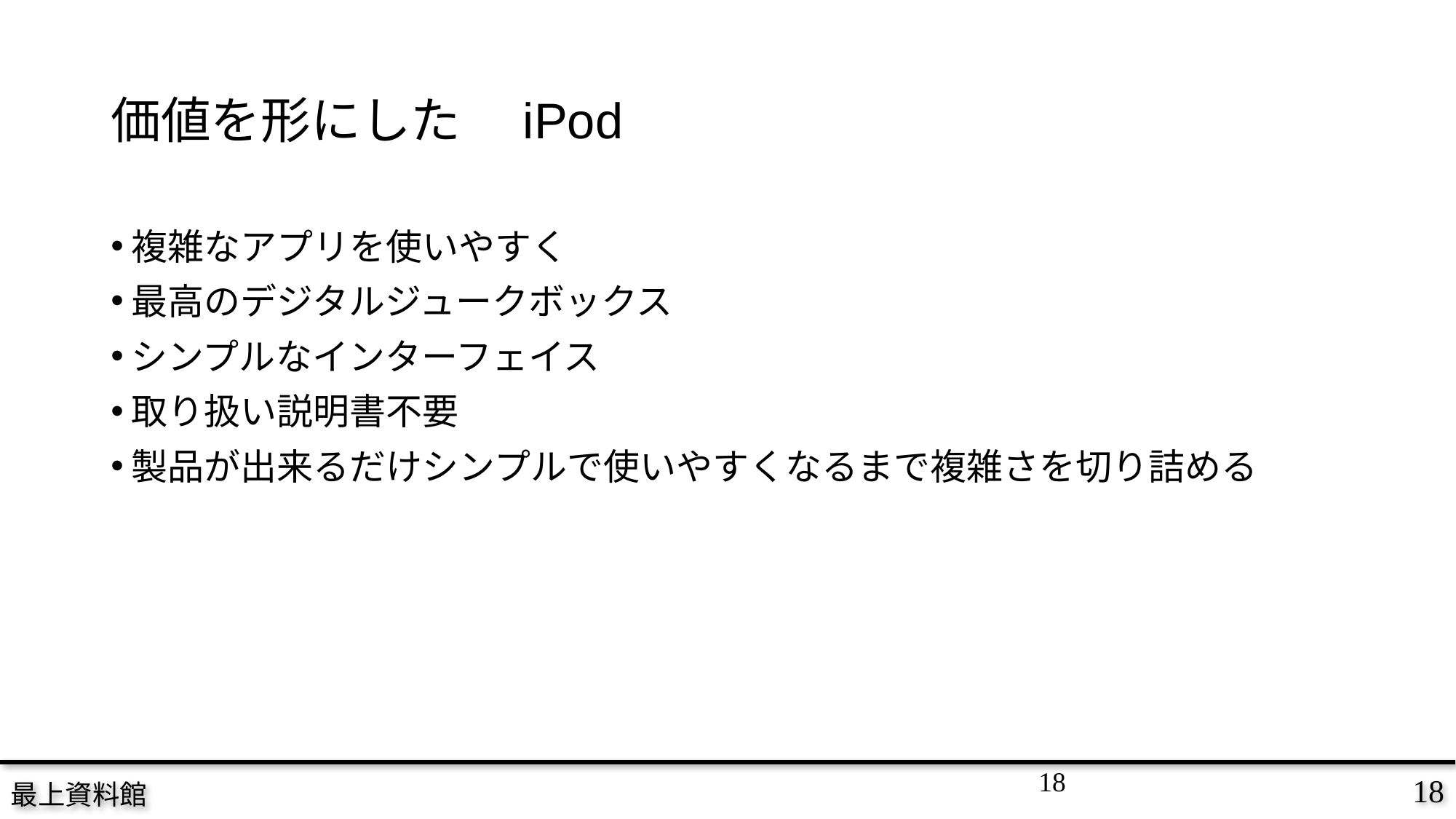

# 価値を形にした　iPod
複雑なアプリを使いやすく
最高のデジタルジュークボックス
シンプルなインターフェイス
取り扱い説明書不要
製品が出来るだけシンプルで使いやすくなるまで複雑さを切り詰める
18